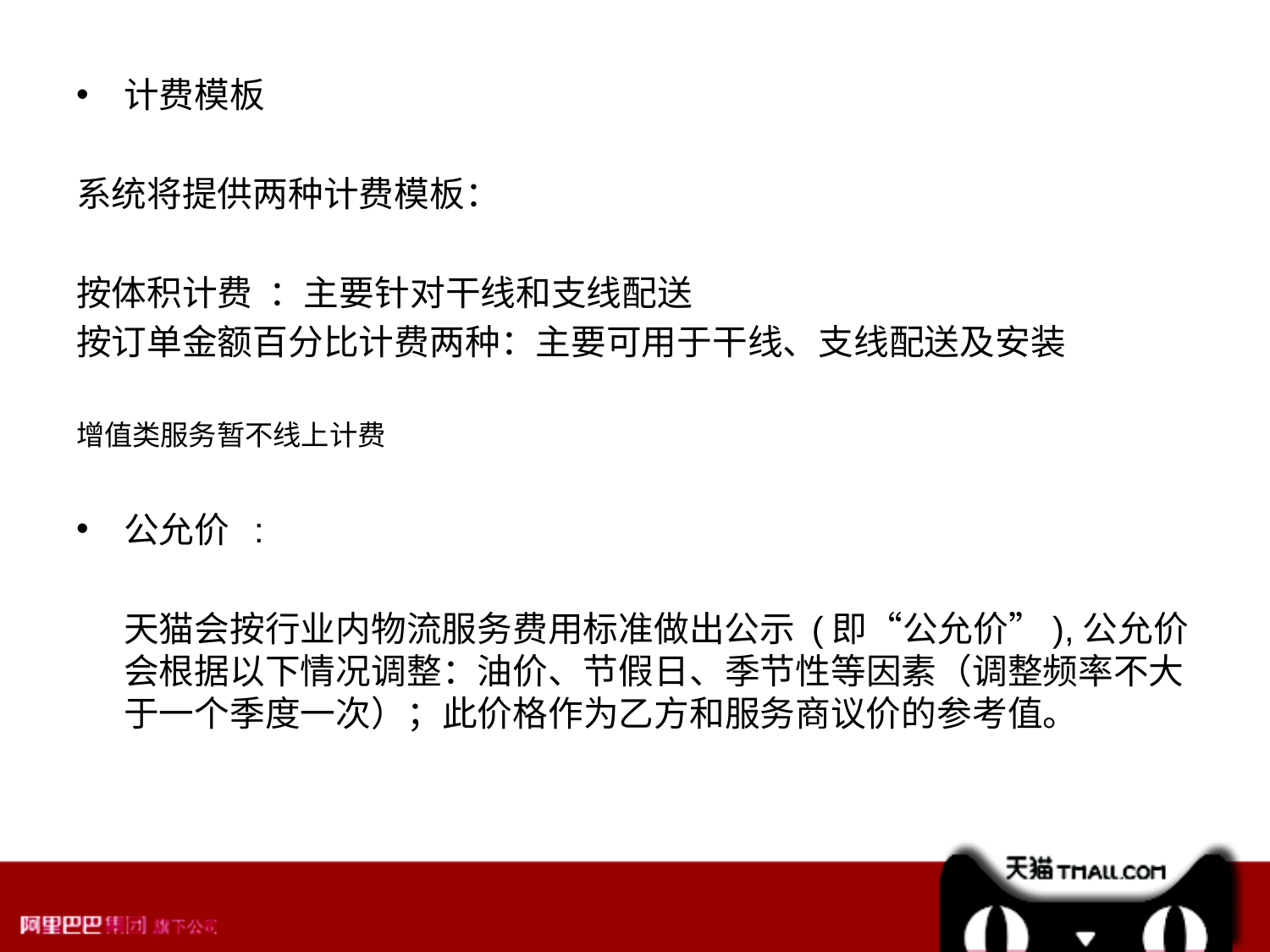

计费模板

系统将提供两种计费模板：

按体积计费  ：主要针对干线和支线配送
按订单金额百分比计费两种：主要可用于干线、支线配送及安装

增值类服务暂不线上计费

公允价  :

     天猫会按行业内物流服务费用标准做出公示 (即“公允价”),公允价会根据以下情况调整：油价、节假日、季节性等因素（调整频率不大于一个季度一次）；此价格作为乙方和服务商议价的参考值。